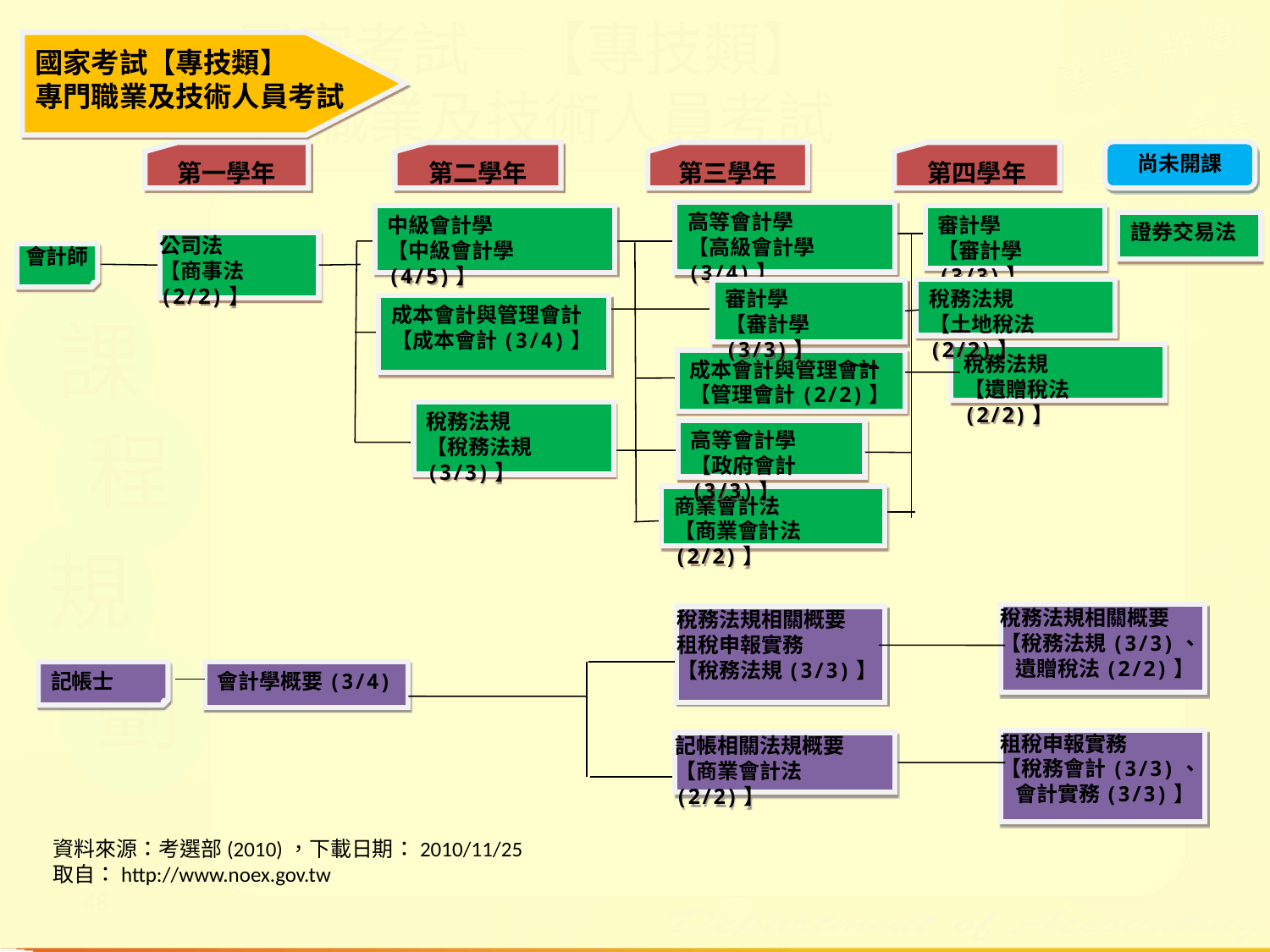

國家考試【專技類】
專門職業及技術人員考試
尚未開課
第一學年
第二學年
第三學年
第四學年
高等會計學
【高級會計學(3/4)】
中級會計學
【中級會計學(4/5)】

審計學
【審計學(3/3)】
證券交易法
公司法
【商事法(2/2)】
會計師
稅務法規
【土地稅法(2/2)】
審計學
【審計學(3/3)】
成本會計與管理會計
【成本會計(3/4)】
稅務法規
【遺贈稅法(2/2)】
成本會計與管理會計
【管理會計(2/2)】
稅務法規
【稅務法規(3/3)】
高等會計學
【政府會計(3/3)】
商業會計法
【商業會計法(2/2)】

稅務法規相關概要
【稅務法規(3/3)、
  遺贈稅法(2/2)】
稅務法規相關概要
租稅申報實務
【稅務法規(3/3)】
記帳士
會計學概要(3/4)
租稅申報實務
【稅務會計(3/3)、
  會計實務(3/3)】
記帳相關法規概要
【商業會計法(2/2)】
資料來源：考選部(2010)，下載日期：2010/11/25
取自：http://www.noex.gov.tw
(二)國家考試—【專技類】
	專門職業及技術人員考試
課
程
規
劃
48